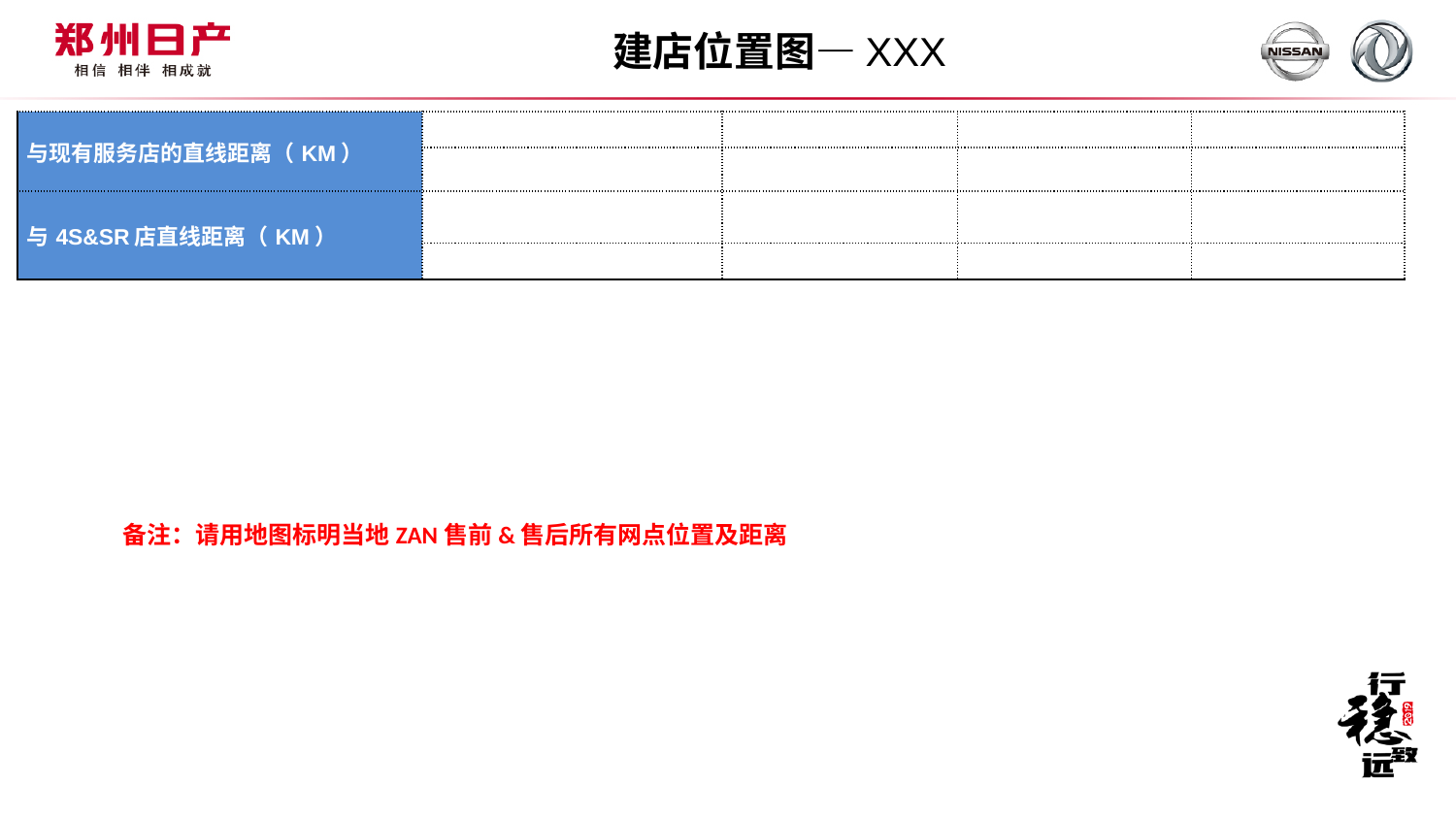

建店位置图—XXX
| 与现有服务店的直线距离（KM） |  |  |  |  |
| --- | --- | --- | --- | --- |
|  |  |  |  |  |
| 与4S&SR店直线距离（KM） |  |  |  |  |
|  |  |  |  |  |
备注：请用地图标明当地ZAN售前&售后所有网点位置及距离